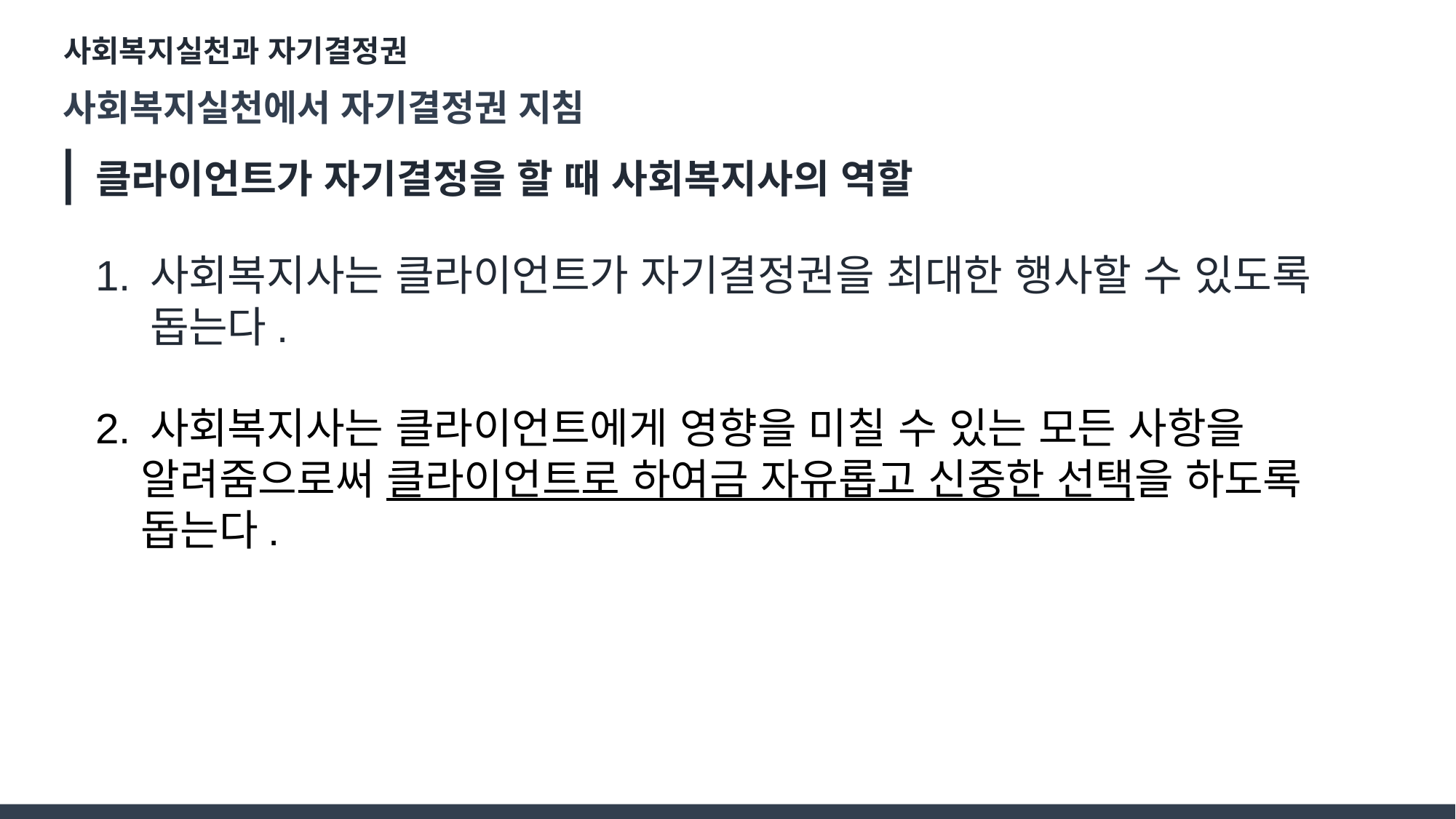

사회복지실천과 자기결정권
사회복지실천에서 자기결정권 지침

클라이언트가 자기결정을 할 때 사회복지사의 역할

사회복지사는 클라이언트가 자기결정권을 최대한 행사할 수 있도록 돕는다.

사회복지사는 클라이언트에게 영향을 미칠 수 있는 모든 사항을
   알려줌으로써 클라이언트로 하여금 자유롭고 신중한 선택을 하도록
   돕는다.